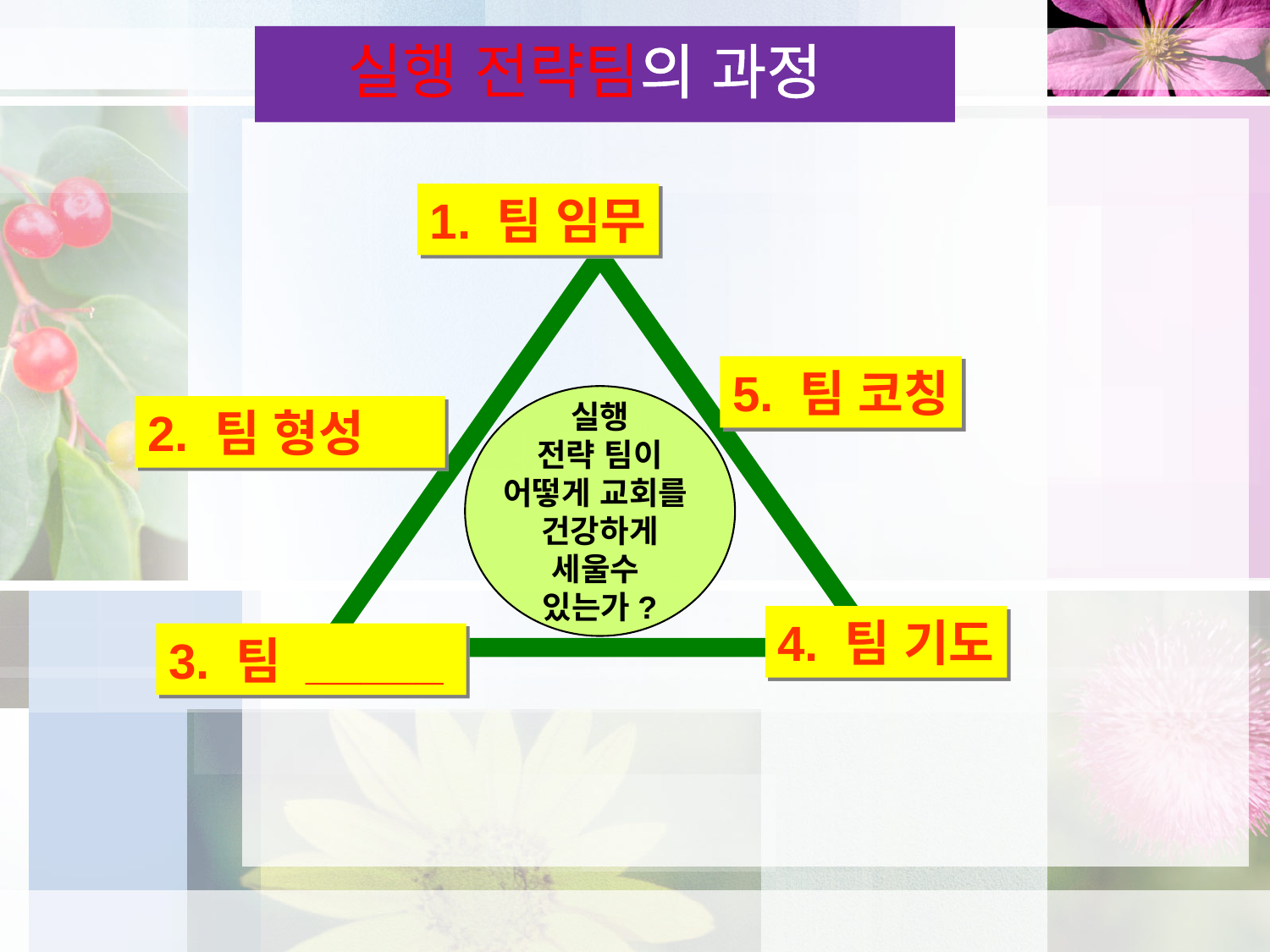

실행 전략팀의 과정
1. 팀 임무

5. 팀 코칭

실행
전략 팀이
어떻게 교회를
건강하게
세울수
있는가?

2. 팀 형성
4. 팀 기도
3. 팀 _____